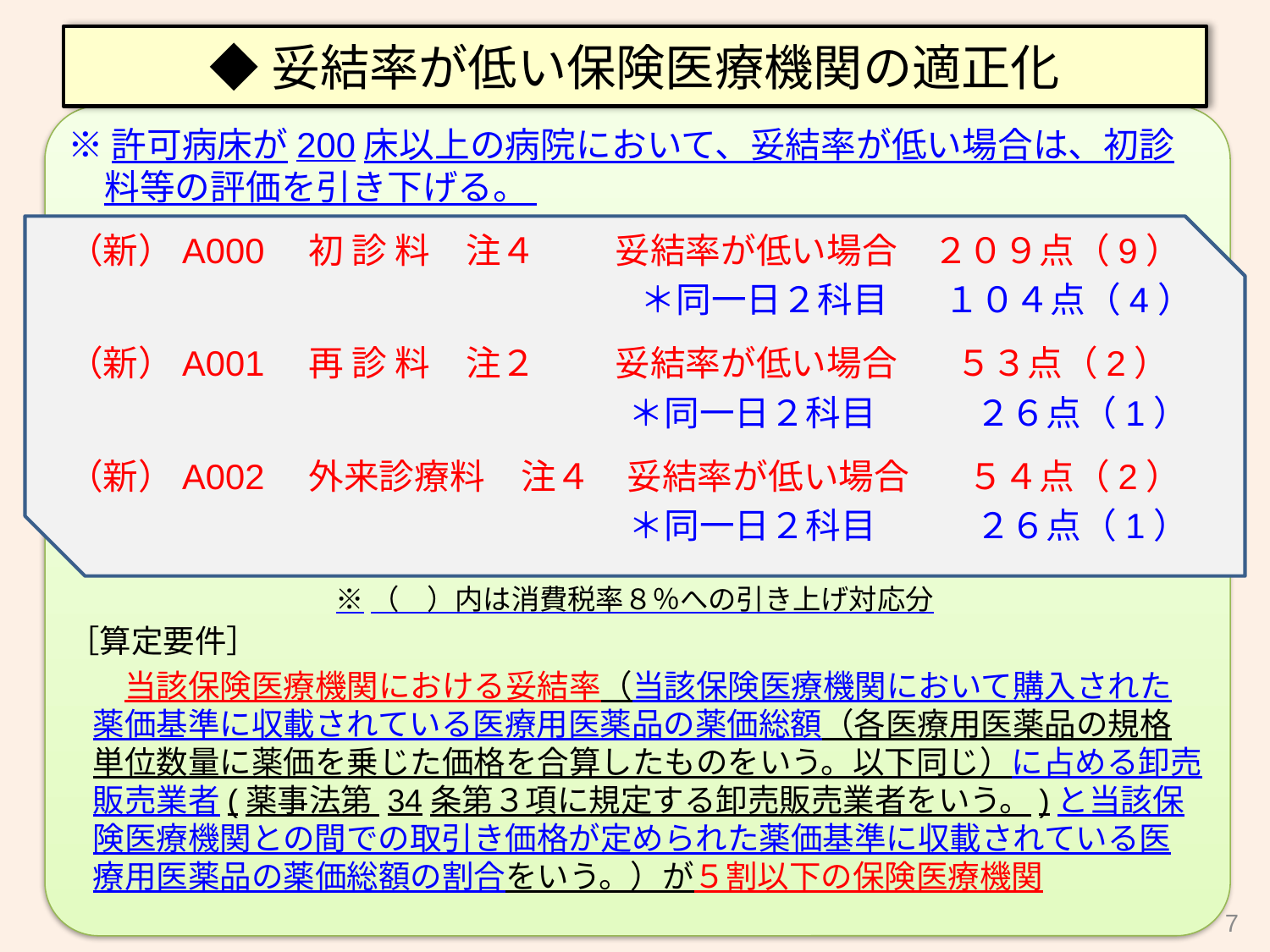

# ◆妥結率が低い保険医療機関の適正化

※許可病床が200床以上の病院において、妥結率が低い場合は、初診料等の評価を引き下げる。
（新）A000　初 診 料　注４　　 妥結率が低い場合　２０９点（9）
＊同一日２科目　   １０４点（4）
（新）A001　再 診 料　注２　　 妥結率が低い場合　   ５３点（2）
＊同一日２科目　 　   ２６点（1）
（新）A002　外来診療料　注４　妥結率が低い場合　   ５４点（2）
＊同一日２科目　　    ２６点（1）

※（　）内は消費税率８％への引き上げ対応分
［算定要件］
　当該保険医療機関における妥結率（当該保険医療機関において購入された薬価基準に収載されている医療用医薬品の薬価総額（各医療用医薬品の規格単位数量に薬価を乗じた価格を合算したものをいう。以下同じ）に占める卸売販売業者(薬事法第 34条第３項に規定する卸売販売業者をいう。)と当該保険医療機関との間での取引き価格が定められた薬価基準に収載されている医療用医薬品の薬価総額の割合をいう。）が５割以下の保険医療機関

7